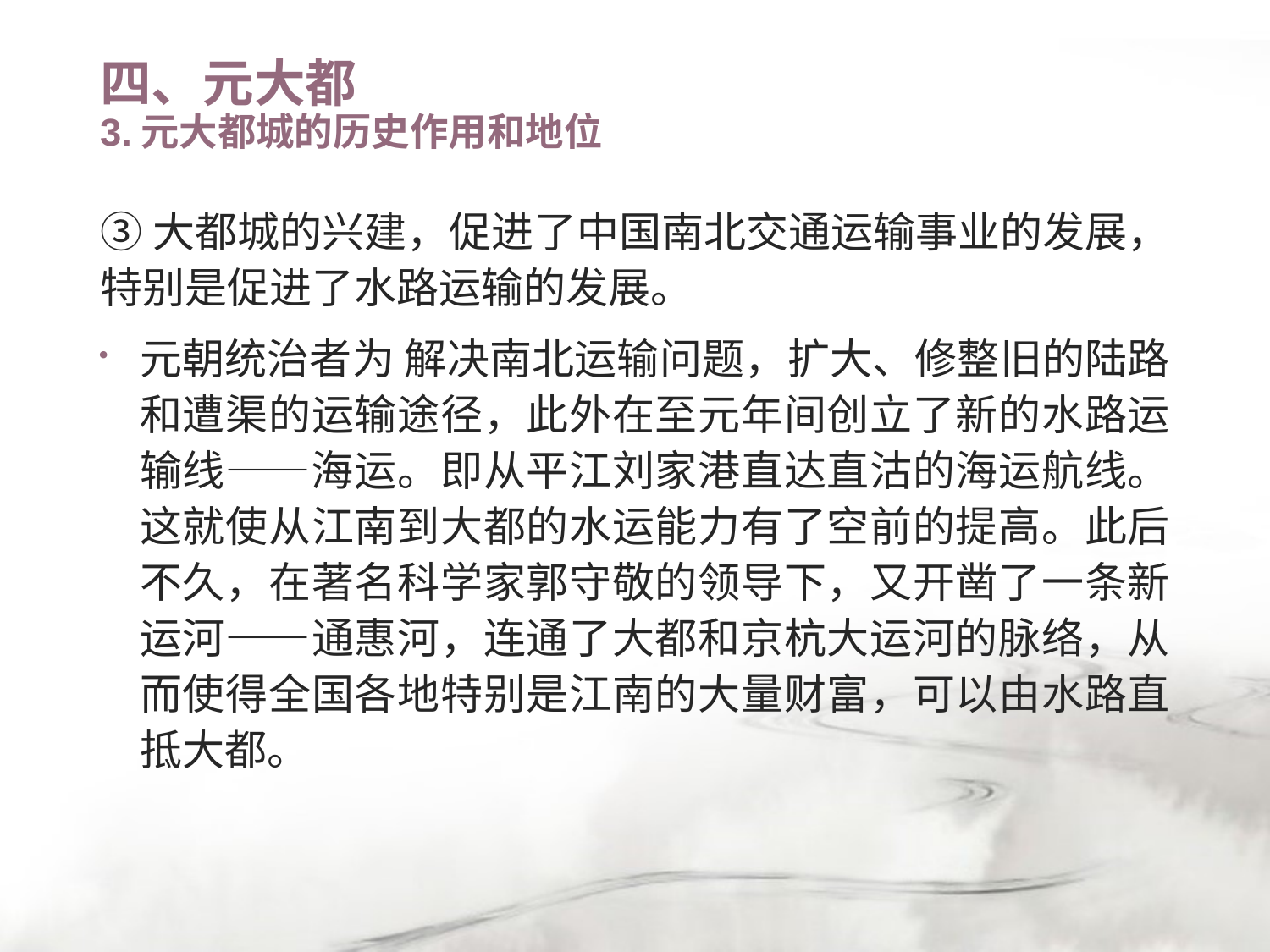

# 四、元大都 3.元大都城的历史作用和地位
③大都城的兴建，促进了中国南北交通运输事业的发展，特别是促进了水路运输的发展。
元朝统治者为 解决南北运输问题，扩大、修整旧的陆路和遭渠的运输途径，此外在至元年间创立了新的水路运输线——海运。即从平江刘家港直达直沽的海运航线。这就使从江南到大都的水运能力有了空前的提高。此后不久，在著名科学家郭守敬的领导下，又开凿了一条新运河——通惠河，连通了大都和京杭大运河的脉络，从而使得全国各地特别是江南的大量财富，可以由水路直抵大都。